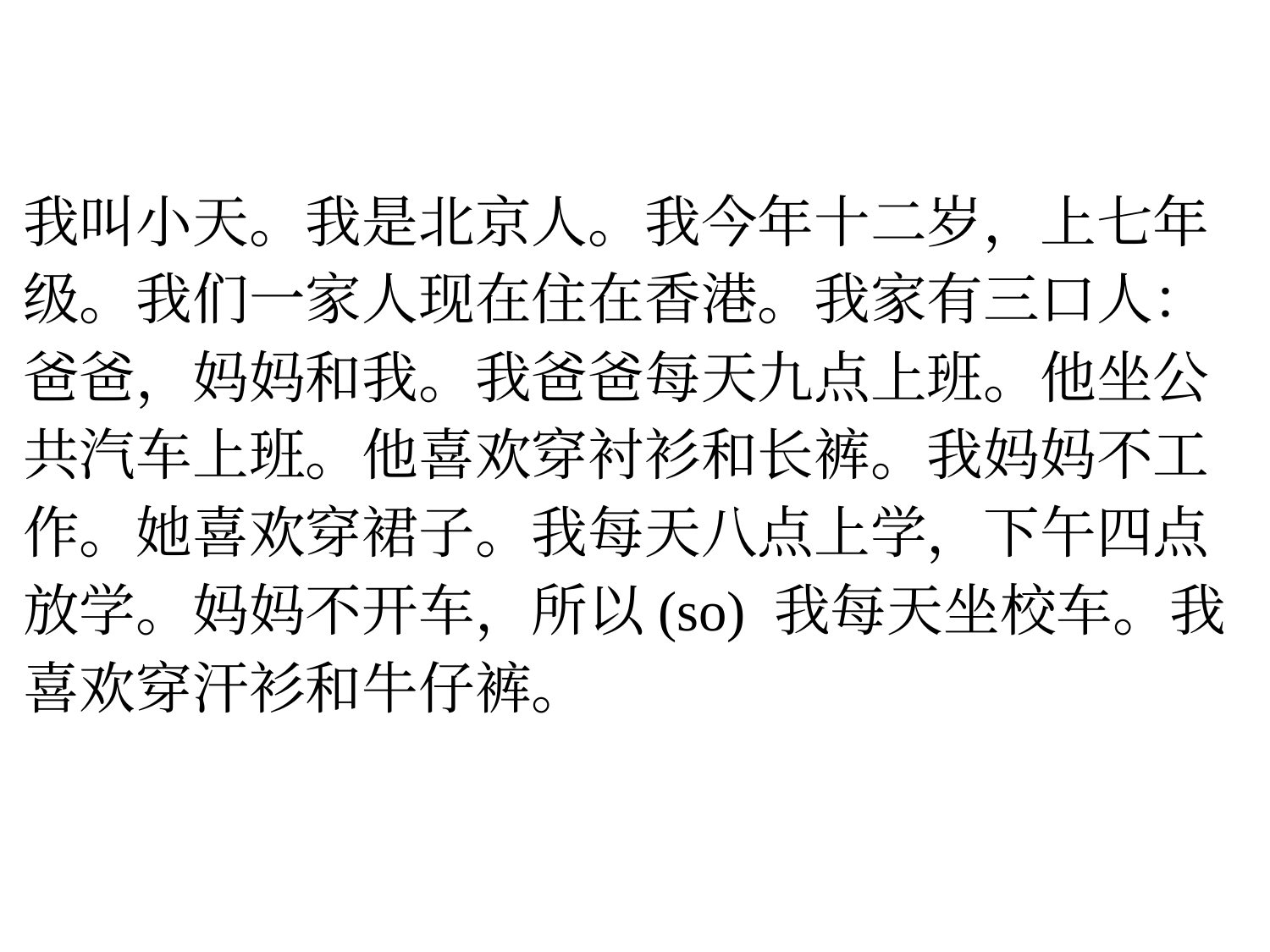

我叫小天。我是北京人。我今年十二岁，上七年级。我们一家人现在住在香港。我家有三口人：爸爸，妈妈和我。我爸爸每天九点上班。他坐公共汽车上班。他喜欢穿衬衫和长裤。我妈妈不工作。她喜欢穿裙子。我每天八点上学，下午四点放学。妈妈不开车，所以(so) 我每天坐校车。我喜欢穿汗衫和牛仔裤。